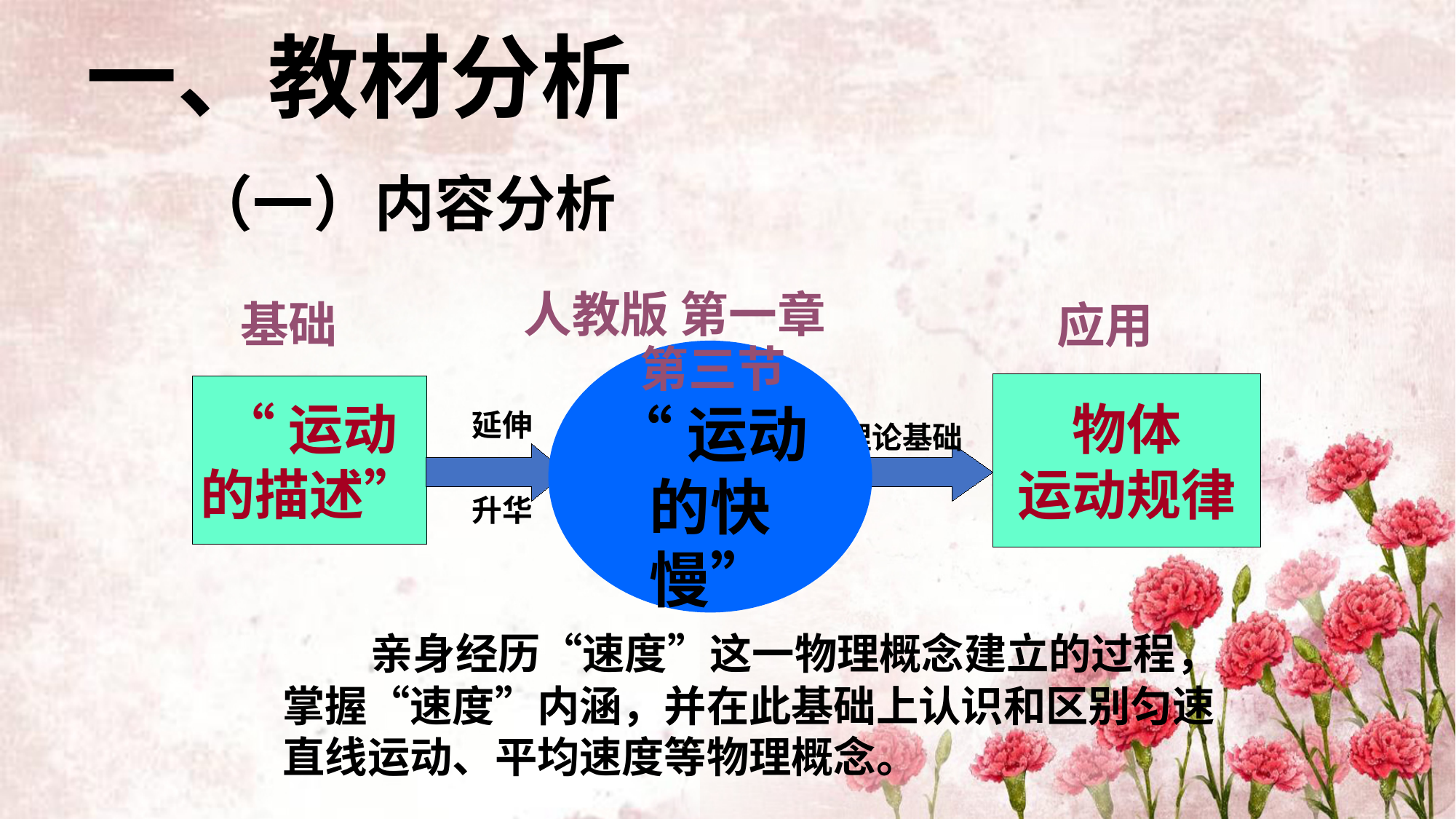

# 一、教材分析
（一）内容分析

人教版 第一章
基础
应用
  第三节
“运动
的快慢”
物体
运动规律
“运动
的描述”
延伸
理论基础

升华
       亲身经历“速度”这一物理概念建立的过程，掌握“速度”内涵，并在此基础上认识和区别匀速直线运动、平均速度等物理概念。